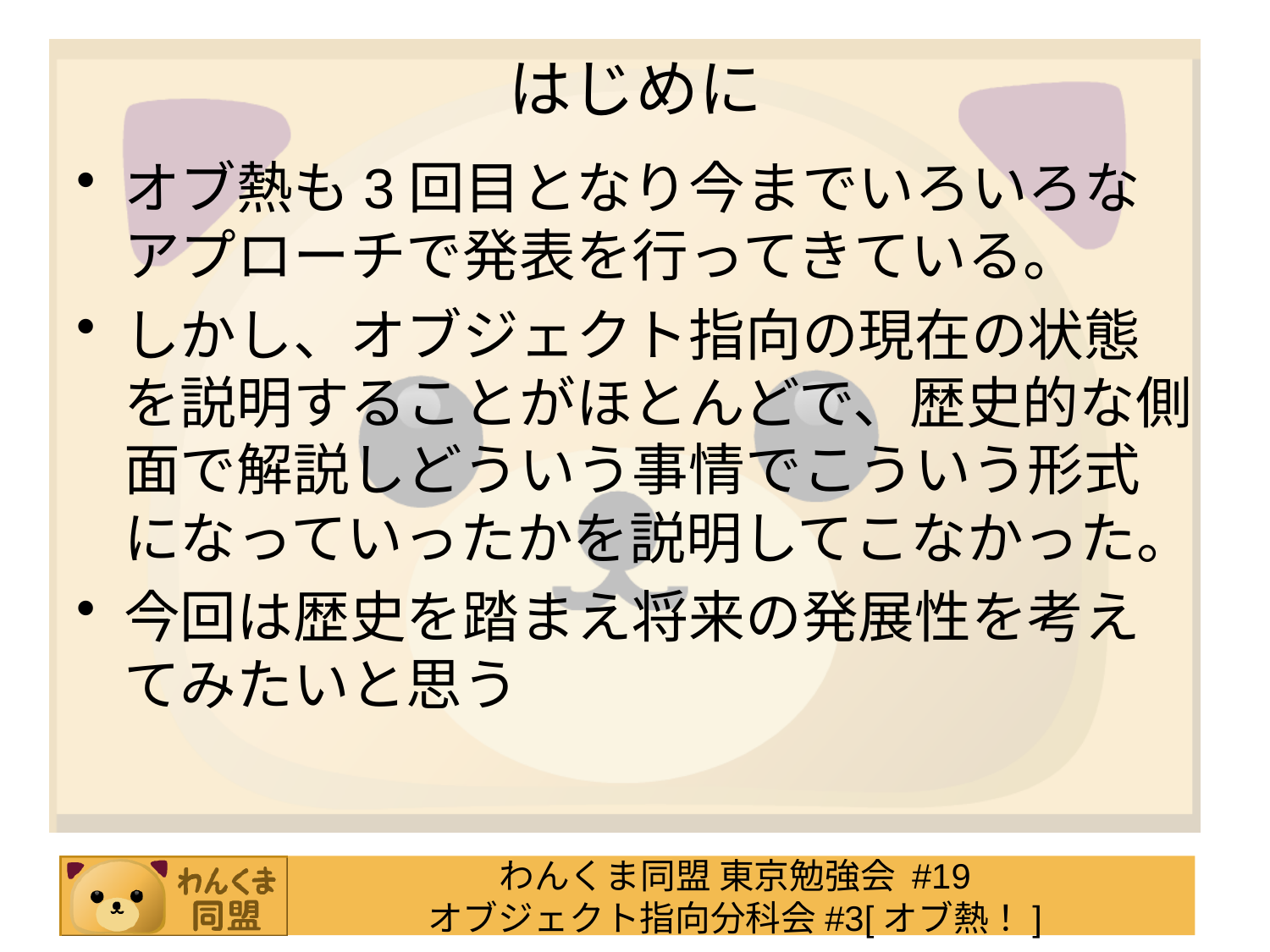

# はじめに
オブ熱も3回目となり今までいろいろなアプローチで発表を行ってきている。
しかし、オブジェクト指向の現在の状態を説明することがほとんどで、歴史的な側面で解説しどういう事情でこういう形式になっていったかを説明してこなかった。
今回は歴史を踏まえ将来の発展性を考えてみたいと思う